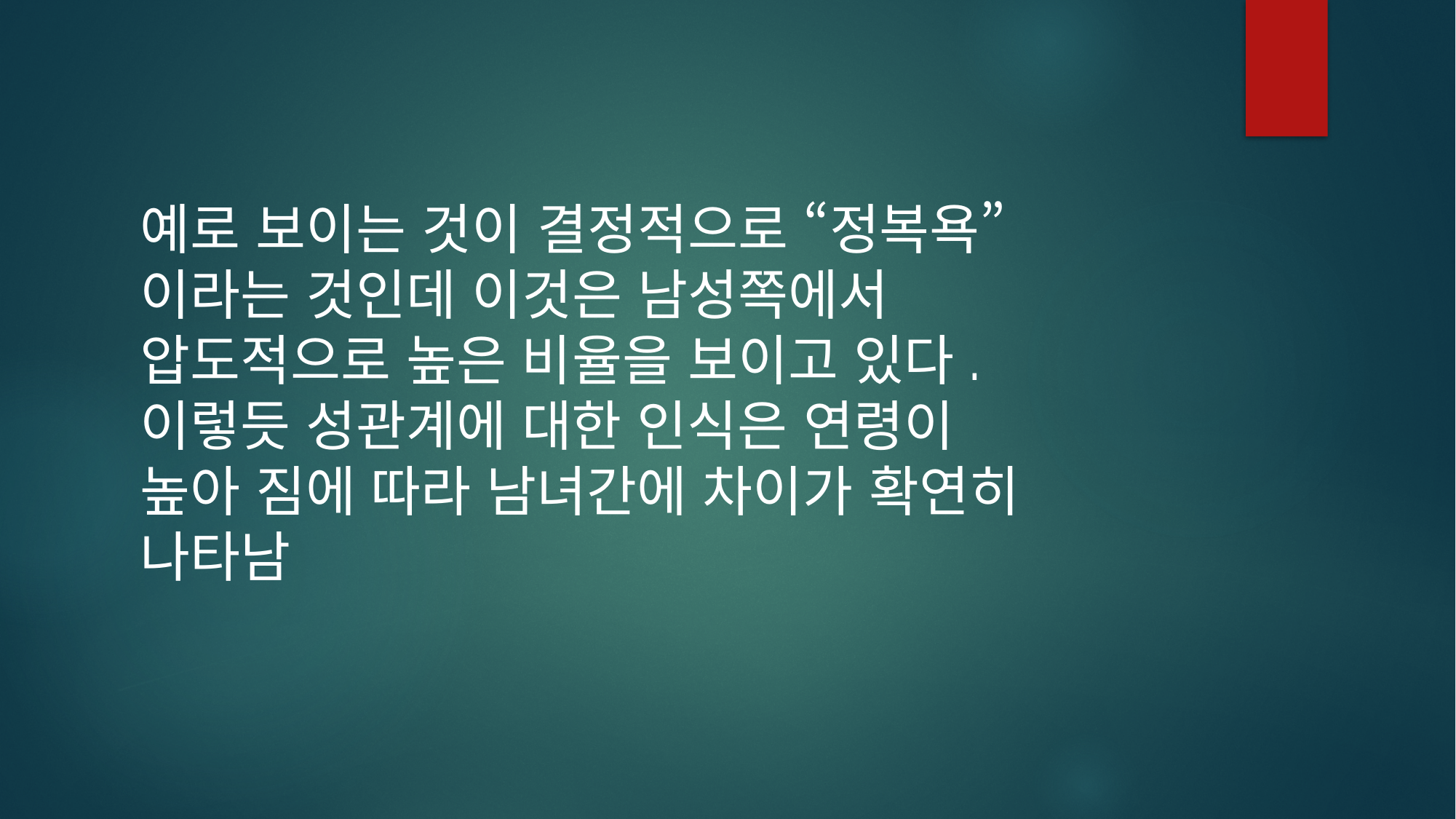

#
예로 보이는 것이 결정적으로 “정복욕”
이라는 것인데 이것은 남성쪽에서 압도적으로 높은 비율을 보이고 있다. 이렇듯 성관계에 대한 인식은 연령이 높아 짐에 따라 남녀간에 차이가 확연히 나타남